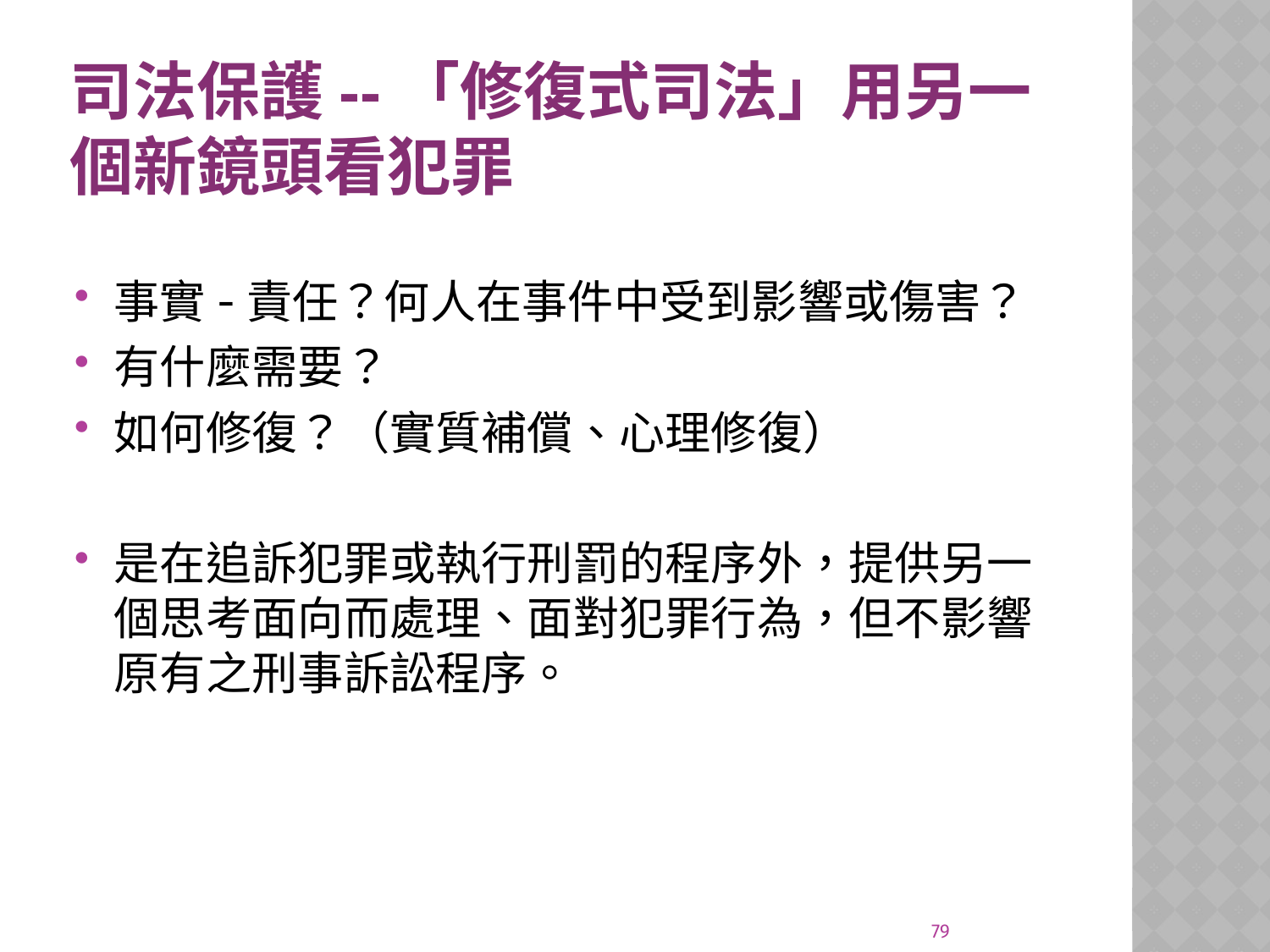

# 司法保護--「修復式司法」用另一個新鏡頭看犯罪
事實-責任？何人在事件中受到影響或傷害？
有什麼需要？
如何修復？（實質補償、心理修復）

是在追訴犯罪或執行刑罰的程序外，提供另一個思考面向而處理、面對犯罪行為，但不影響原有之刑事訴訟程序。
79